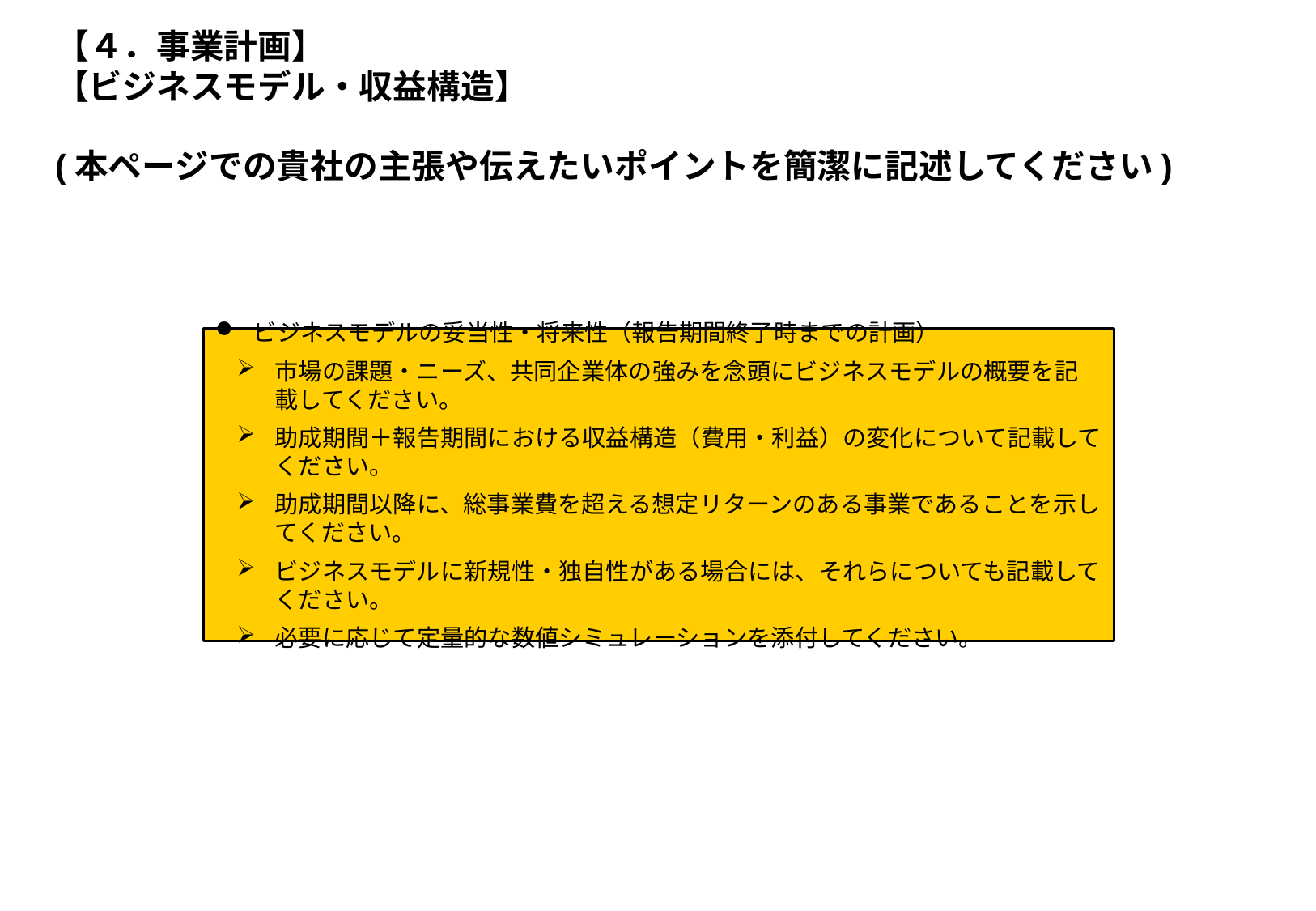

# 【４．事業計画】 【ビジネスモデル・収益構造】
(本ページでの貴社の主張や伝えたいポイントを簡潔に記述してください)
ビジネスモデルの妥当性・将来性（報告期間終了時までの計画）
市場の課題・ニーズ、共同企業体の強みを念頭にビジネスモデルの概要を記載してください。
助成期間＋報告期間における収益構造（費用・利益）の変化について記載してください。
助成期間以降に、総事業費を超える想定リターンのある事業であることを示してください。
ビジネスモデルに新規性・独自性がある場合には、それらについても記載してください。
必要に応じて定量的な数値シミュレーションを添付してください。